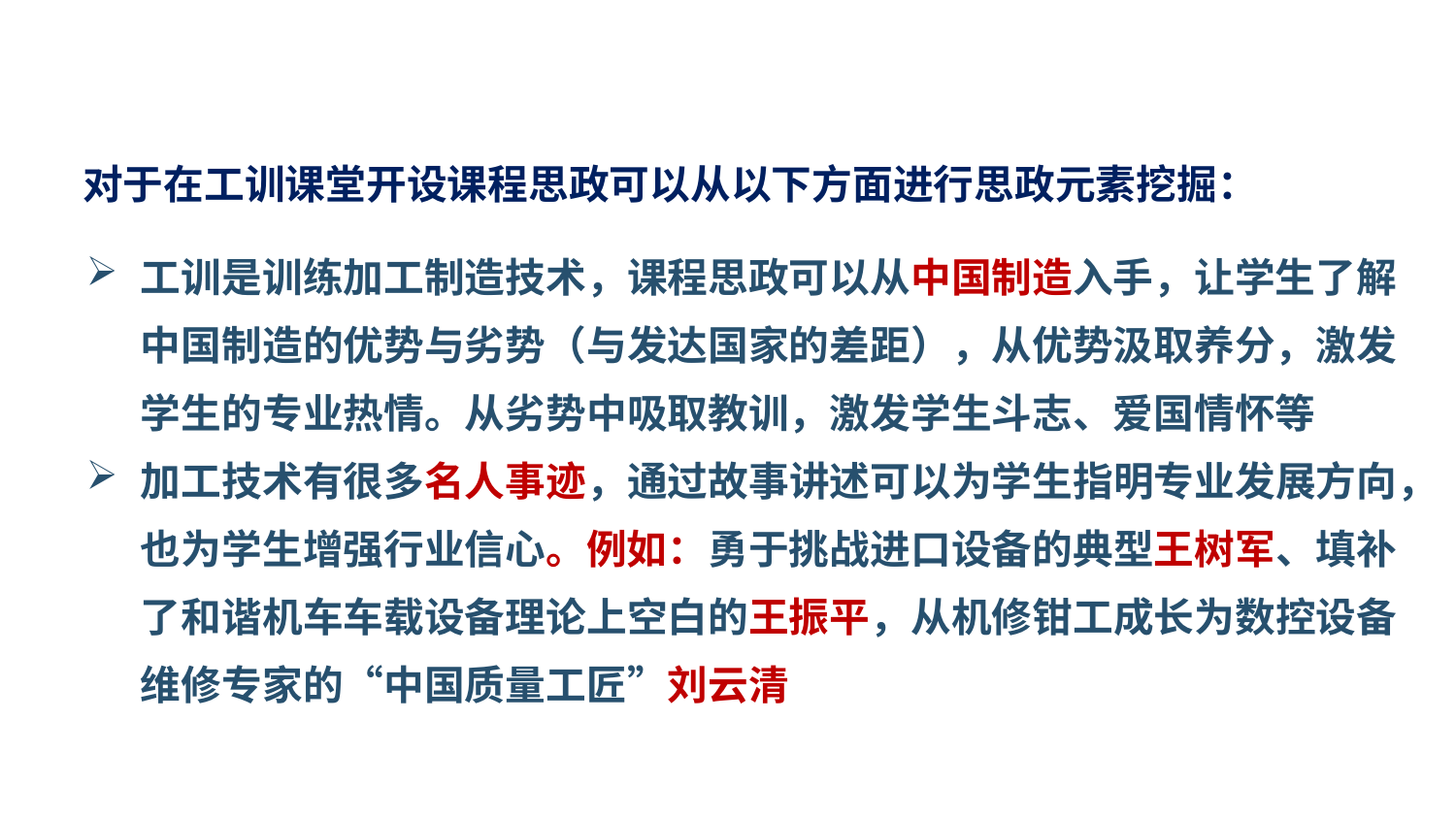

对于在工训课堂开设课程思政可以从以下方面进行思政元素挖掘：
工训是训练加工制造技术，课程思政可以从中国制造入手，让学生了解中国制造的优势与劣势（与发达国家的差距），从优势汲取养分，激发学生的专业热情。从劣势中吸取教训，激发学生斗志、爱国情怀等
加工技术有很多名人事迹，通过故事讲述可以为学生指明专业发展方向，也为学生增强行业信心。例如：勇于挑战进口设备的典型王树军、填补了和谐机车车载设备理论上空白的王振平，从机修钳工成长为数控设备维修专家的“中国质量工匠”刘云清